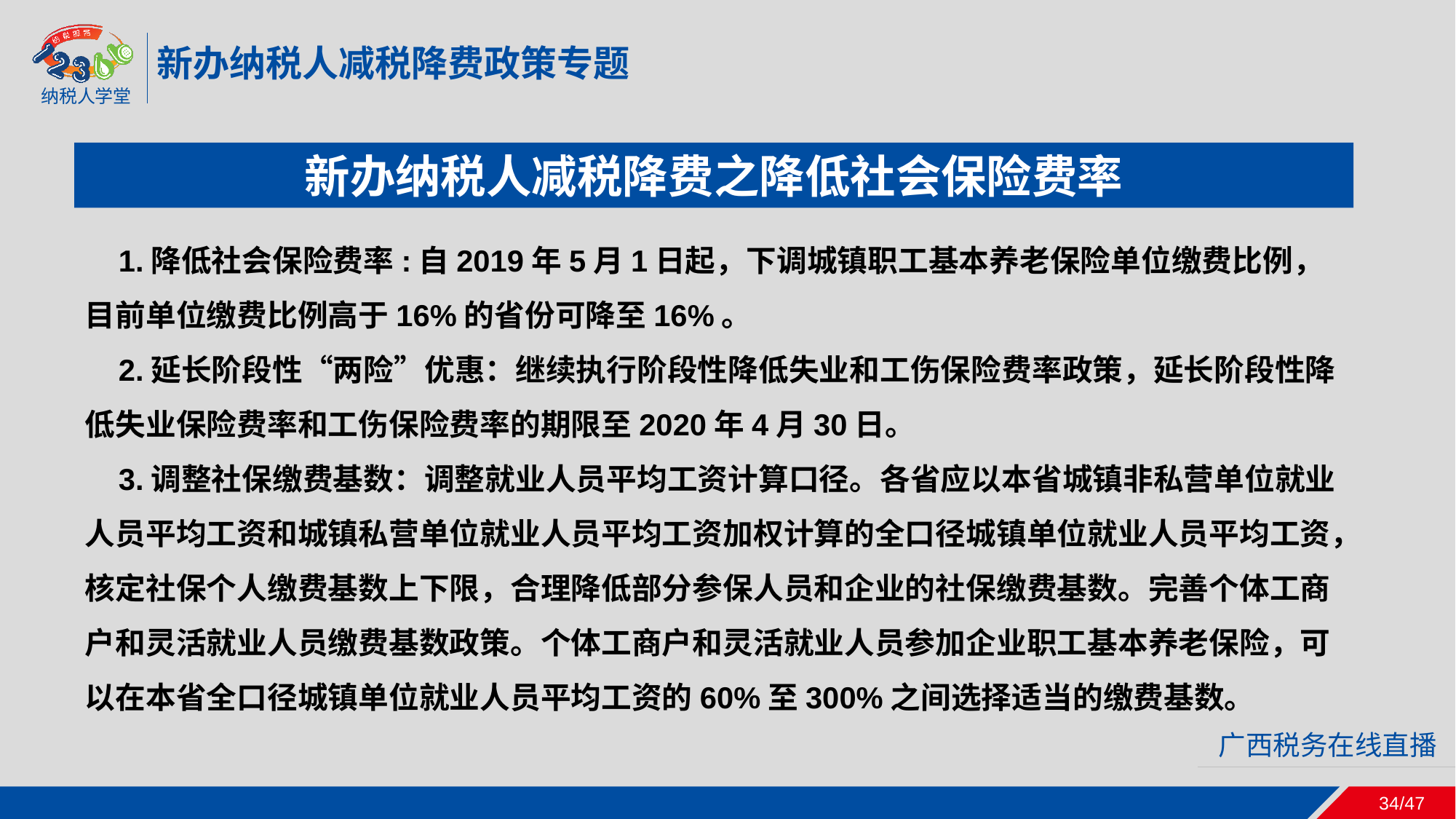

新办纳税人减税降费政策专题
新办纳税人减税降费之降低社会保险费率
    1.降低社会保险费率:自2019年5月1日起，下调城镇职工基本养老保险单位缴费比例，目前单位缴费比例高于16%的省份可降至16%。
    2.延长阶段性“两险”优惠：继续执行阶段性降低失业和工伤保险费率政策，延长阶段性降低失业保险费率和工伤保险费率的期限至2020年4月30日。
    3.调整社保缴费基数：调整就业人员平均工资计算口径。各省应以本省城镇非私营单位就业人员平均工资和城镇私营单位就业人员平均工资加权计算的全口径城镇单位就业人员平均工资，核定社保个人缴费基数上下限，合理降低部分参保人员和企业的社保缴费基数。完善个体工商户和灵活就业人员缴费基数政策。个体工商户和灵活就业人员参加企业职工基本养老保险，可以在本省全口径城镇单位就业人员平均工资的60%至300%之间选择适当的缴费基数。